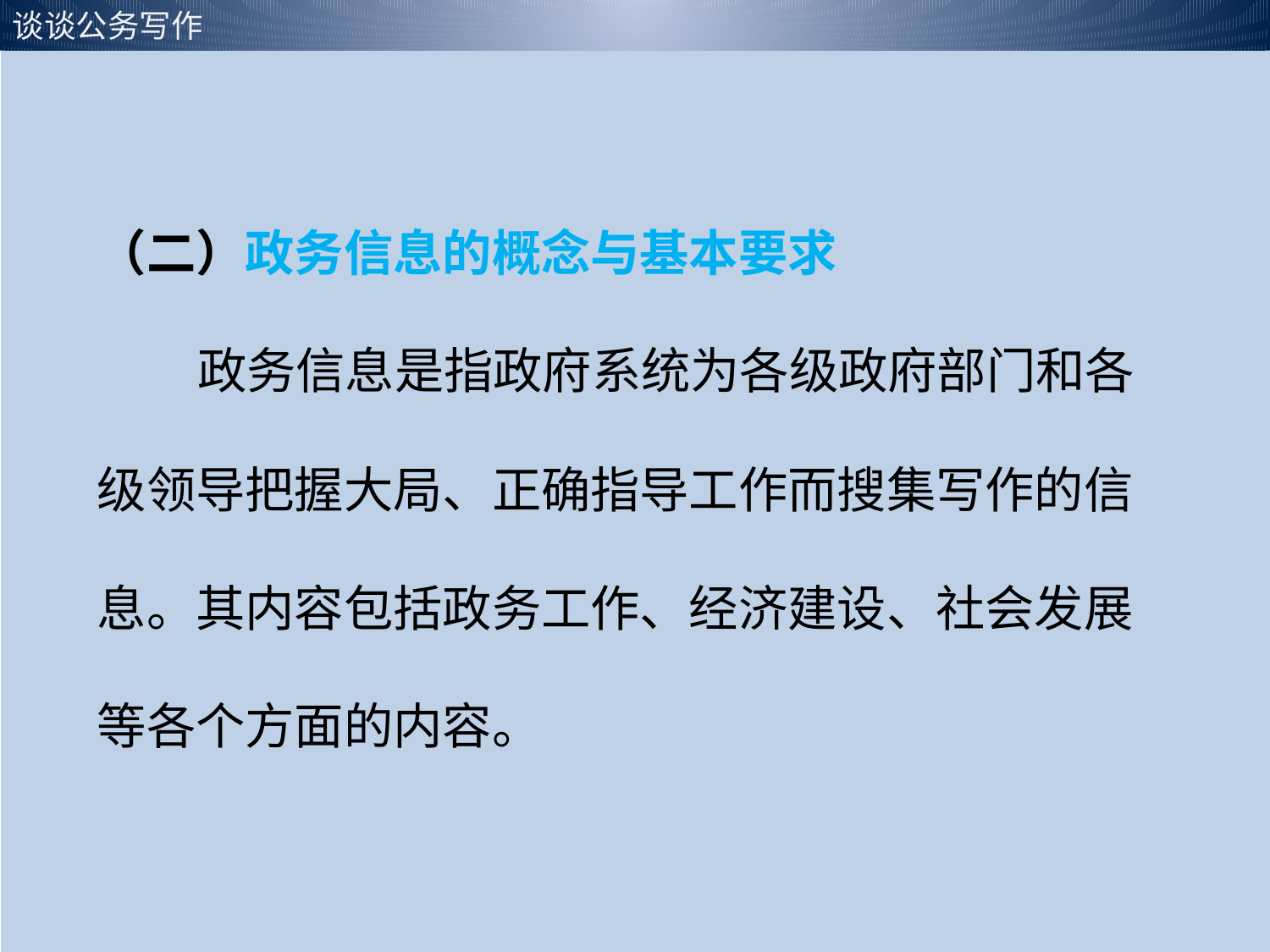

（二）政务信息的概念与基本要求
        政务信息是指政府系统为各级政府部门和各级领导把握大局、正确指导工作而搜集写作的信息。其内容包括政务工作、经济建设、社会发展等各个方面的内容。